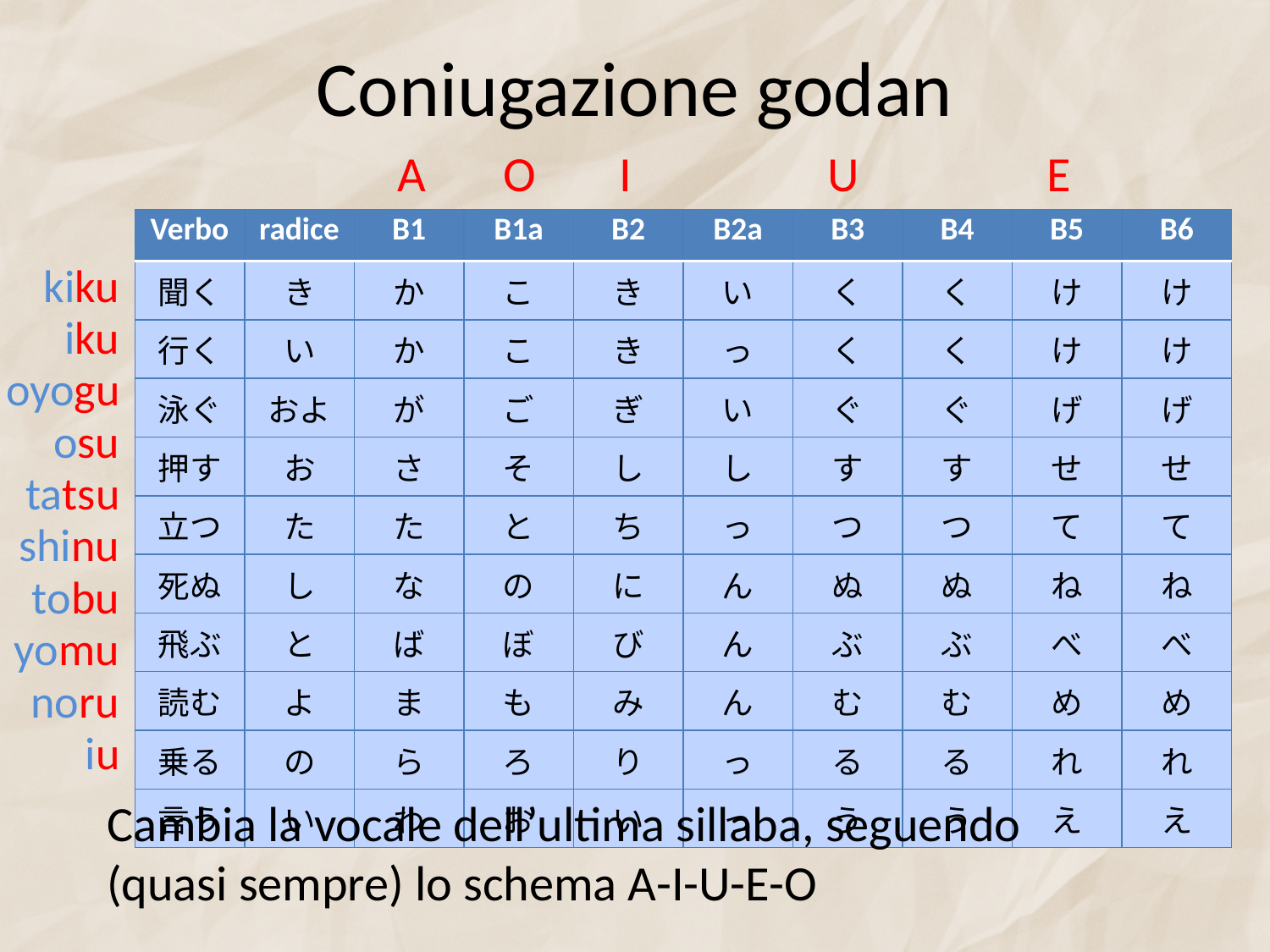

# Coniugazione godan
A
O
I
U
E
| Verbo | radice | B1 | B1a | B2 | B2a | B3 | B4 | B5 | B6 |
| --- | --- | --- | --- | --- | --- | --- | --- | --- | --- |
| 聞く | き | か | こ | き | い | く | く | け | け |
| 行く | い | か | こ | き | っ | く | く | け | け |
| 泳ぐ | およ | が | ご | ぎ | い | ぐ | ぐ | げ | げ |
| 押す | お | さ | そ | し | し | す | す | せ | せ |
| 立つ | た | た | と | ち | っ | つ | つ | て | て |
| 死ぬ | し | な | の | に | ん | ぬ | ぬ | ね | ね |
| 飛ぶ | と | ば | ぼ | び | ん | ぶ | ぶ | べ | べ |
| 読む | よ | ま | も | み | ん | む | む | め | め |
| 乗る | の | ら | ろ | り | っ | る | る | れ | れ |
| 言う | い | わ | お | い | っ | う | う | え | え |
kiku
iku
oyogu
osu
tatsu
shinu
tobu
yomu
noru
iu
Cambia la vocale dell’ultima sillaba, seguendo
(quasi sempre) lo schema A-I-U-E-O